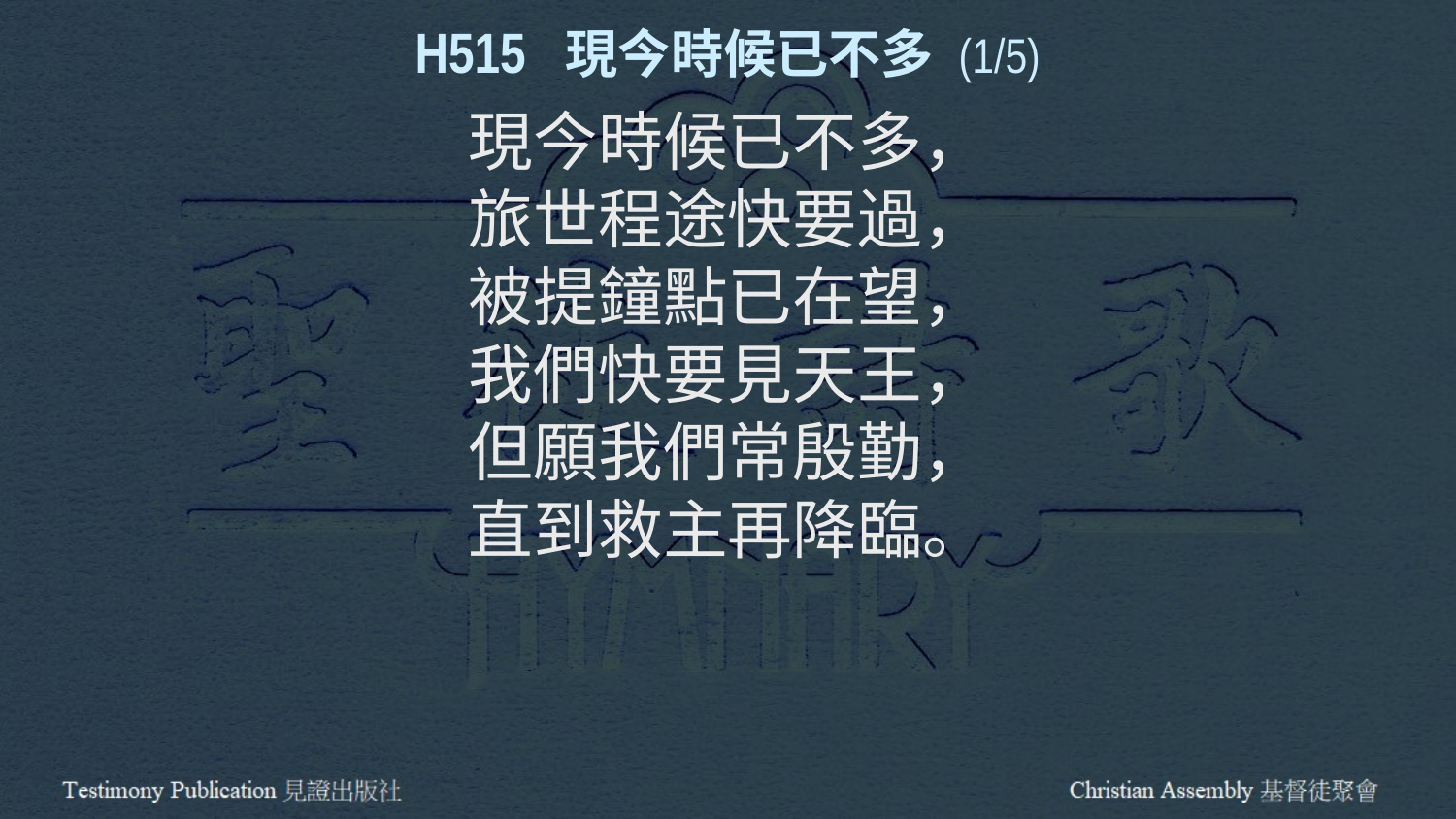

H515  現今時候已不多 (1/5)
現今時候已不多，
旅世程途快要過，
被提鐘點已在望，
我們快要見天王，
但願我們常殷勤，
直到救主再降臨。